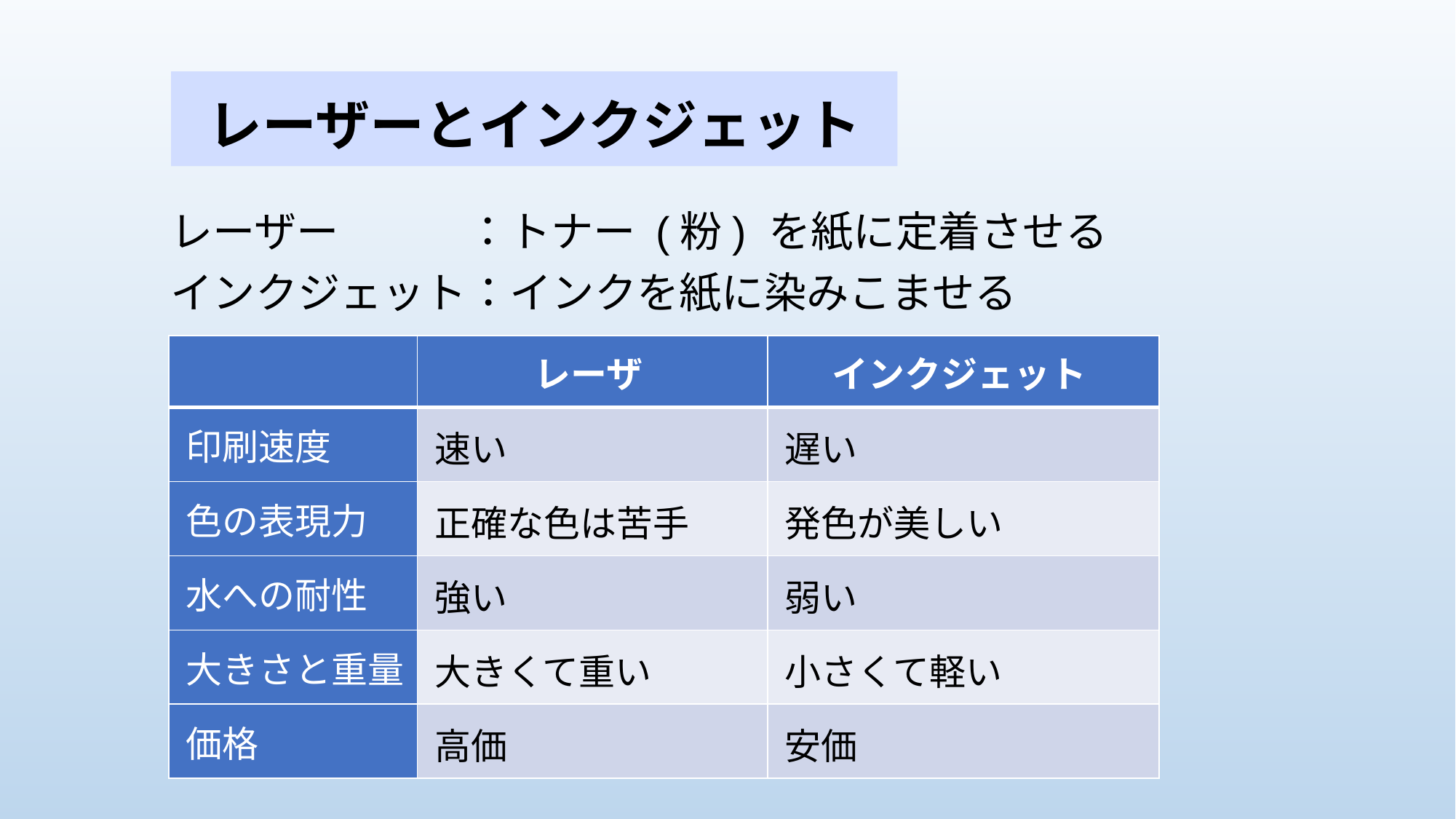

# レーザーとインクジェット
レーザー　　　：トナー (粉) を紙に定着させる
インクジェット：インクを紙に染みこませる
|  | レーザ | インクジェット |
| --- | --- | --- |
| 印刷速度 | 速い | 遅い |
| 色の表現力 | 正確な色は苦手 | 発色が美しい |
| 水への耐性 | 強い | 弱い |
| 大きさと重量 | 大きくて重い | 小さくて軽い |
| 価格 | 高価 | 安価 |